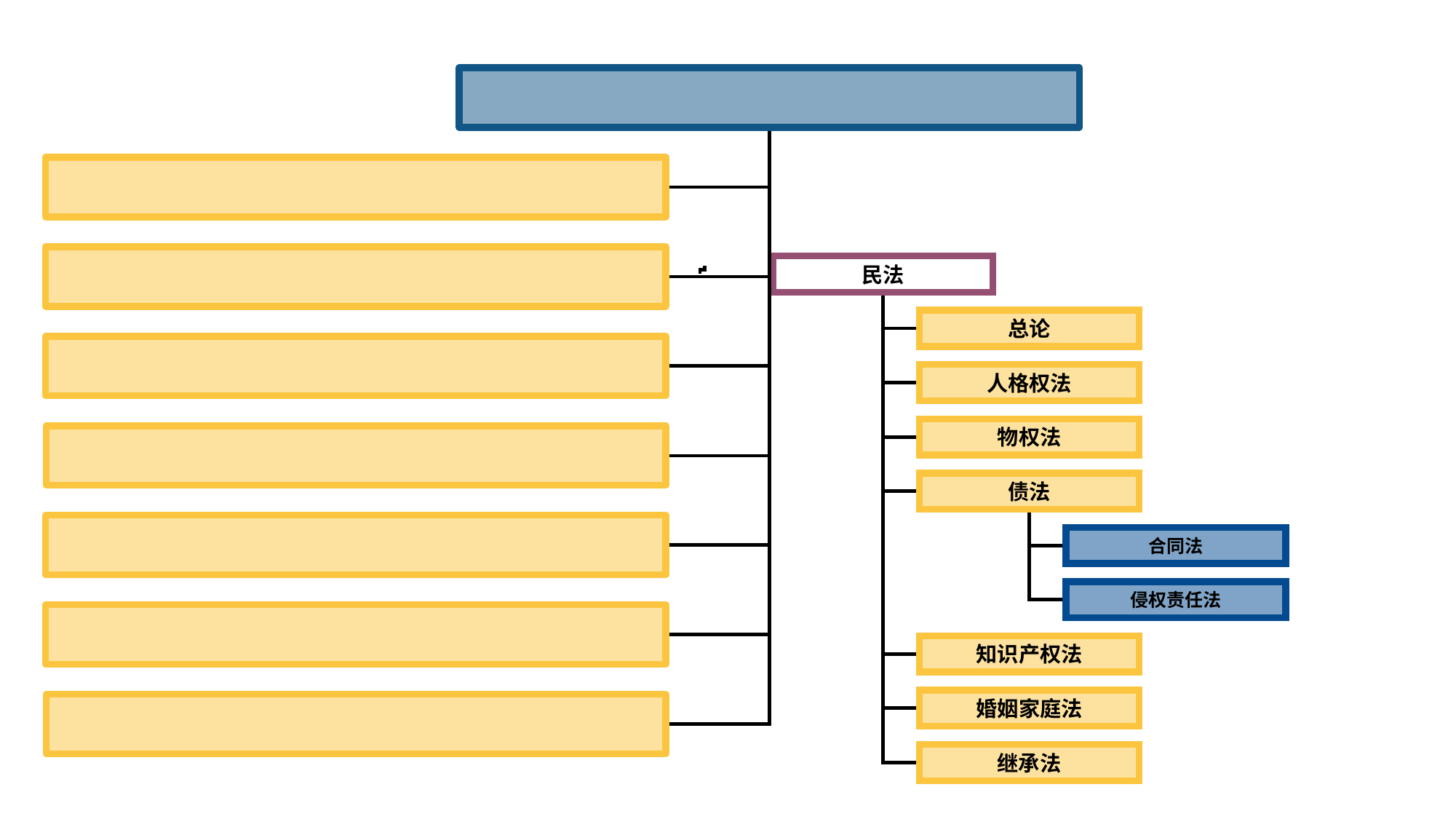

民法
总论
人格权法
物权法
债法
合同法
侵权责任法
知识产权法
婚姻家庭法
继承法